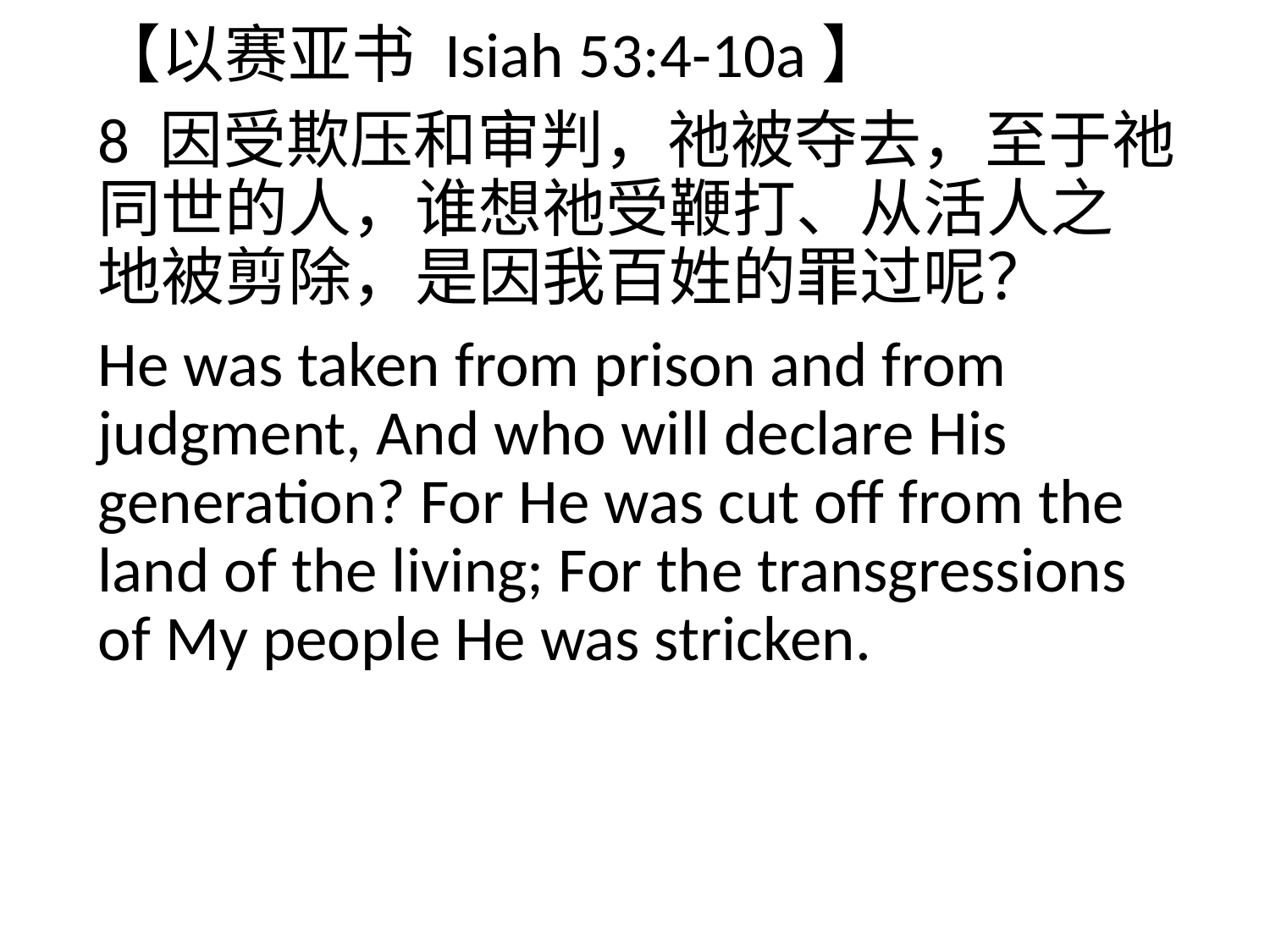

【以赛亚书 Isiah 53:4-10a】
8 因受欺压和审判，祂被夺去，至于祂同世的人，谁想祂受鞭打、从活人之地被剪除，是因我百姓的罪过呢？
He was taken from prison and from judgment, And who will declare His generation? For He was cut off from the land of the living; For the transgressions of My people He was stricken.